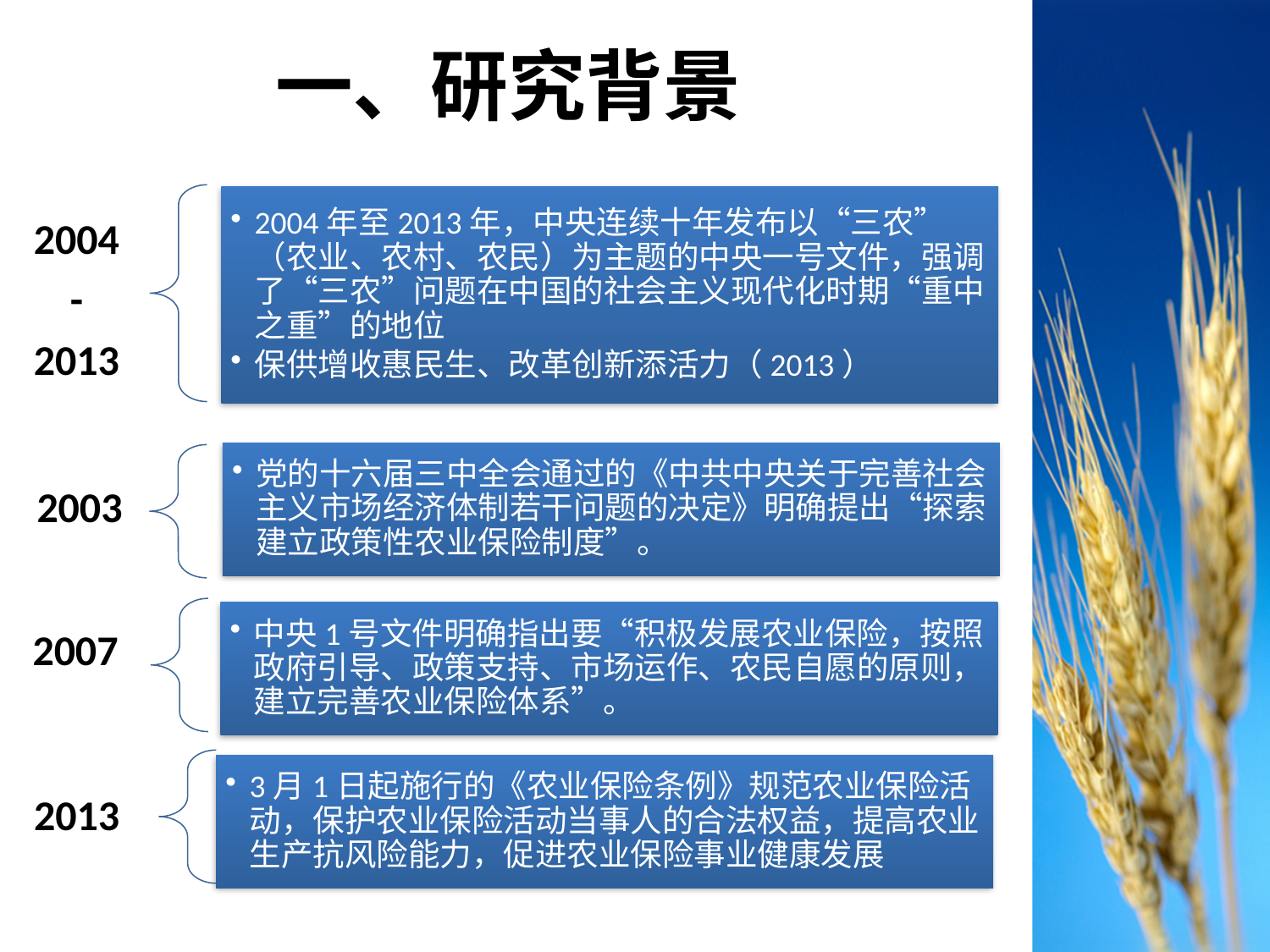

# 一、研究背景
2004
-
2013
2004年至2013年，中央连续十年发布以“三农”（农业、农村、农民）为主题的中央一号文件，强调了“三农”问题在中国的社会主义现代化时期“重中之重”的地位
保供增收惠民生、改革创新添活力（2013）
2003
党的十六届三中全会通过的《中共中央关于完善社会主义市场经济体制若干问题的决定》明确提出“探索建立政策性农业保险制度”。
2007
中央1号文件明确指出要“积极发展农业保险，按照政府引导、政策支持、市场运作、农民自愿的原则，建立完善农业保险体系”。
2013
3月1日起施行的《农业保险条例》规范农业保险活动，保护农业保险活动当事人的合法权益，提高农业生产抗风险能力，促进农业保险事业健康发展